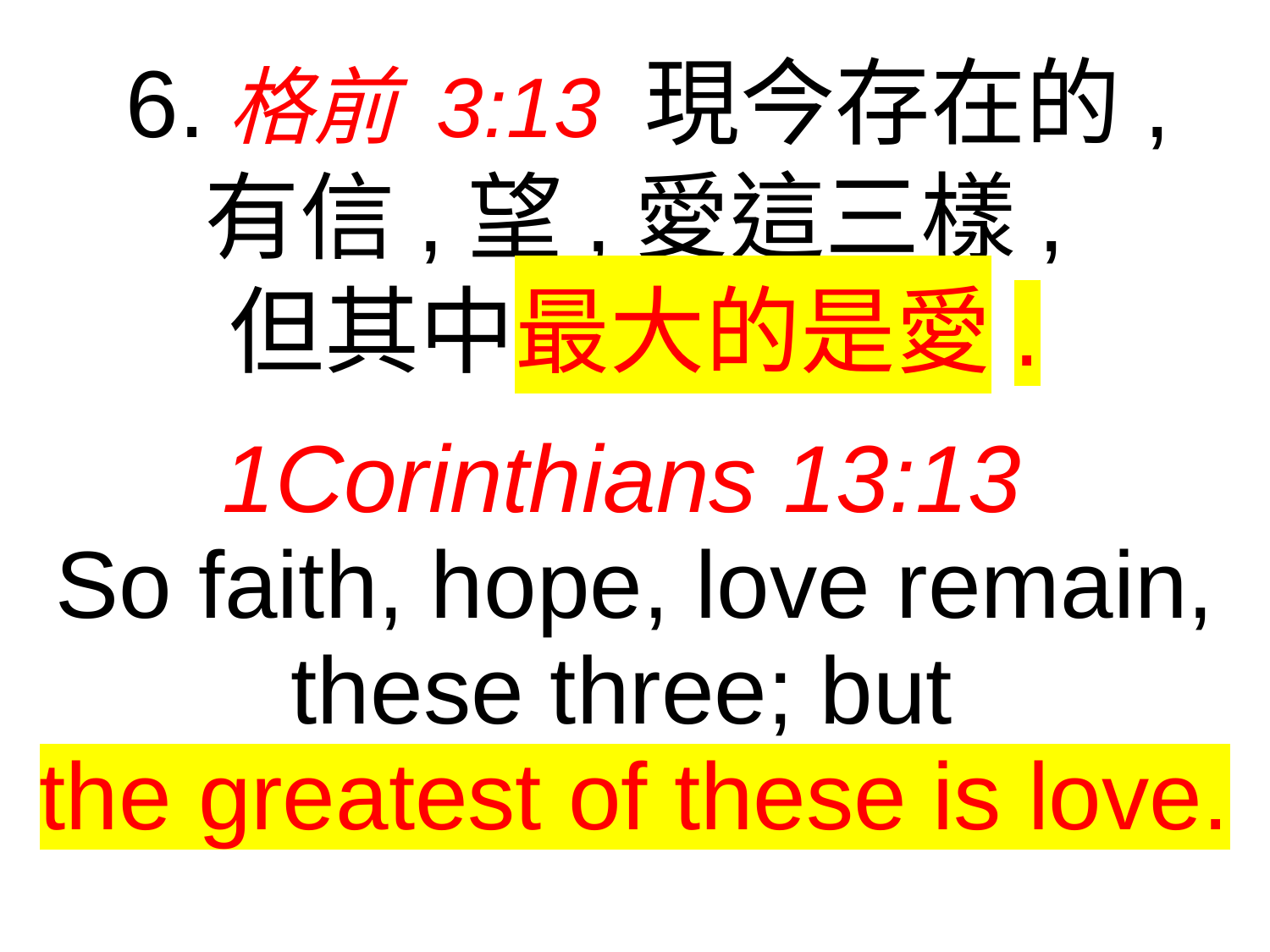

6.格前 3:13 現今存在的,
有信,望,愛這三樣,
但其中最大的是愛.
1Corinthians 13:13
So faith, hope, love remain, these three; but
the greatest of these is love.